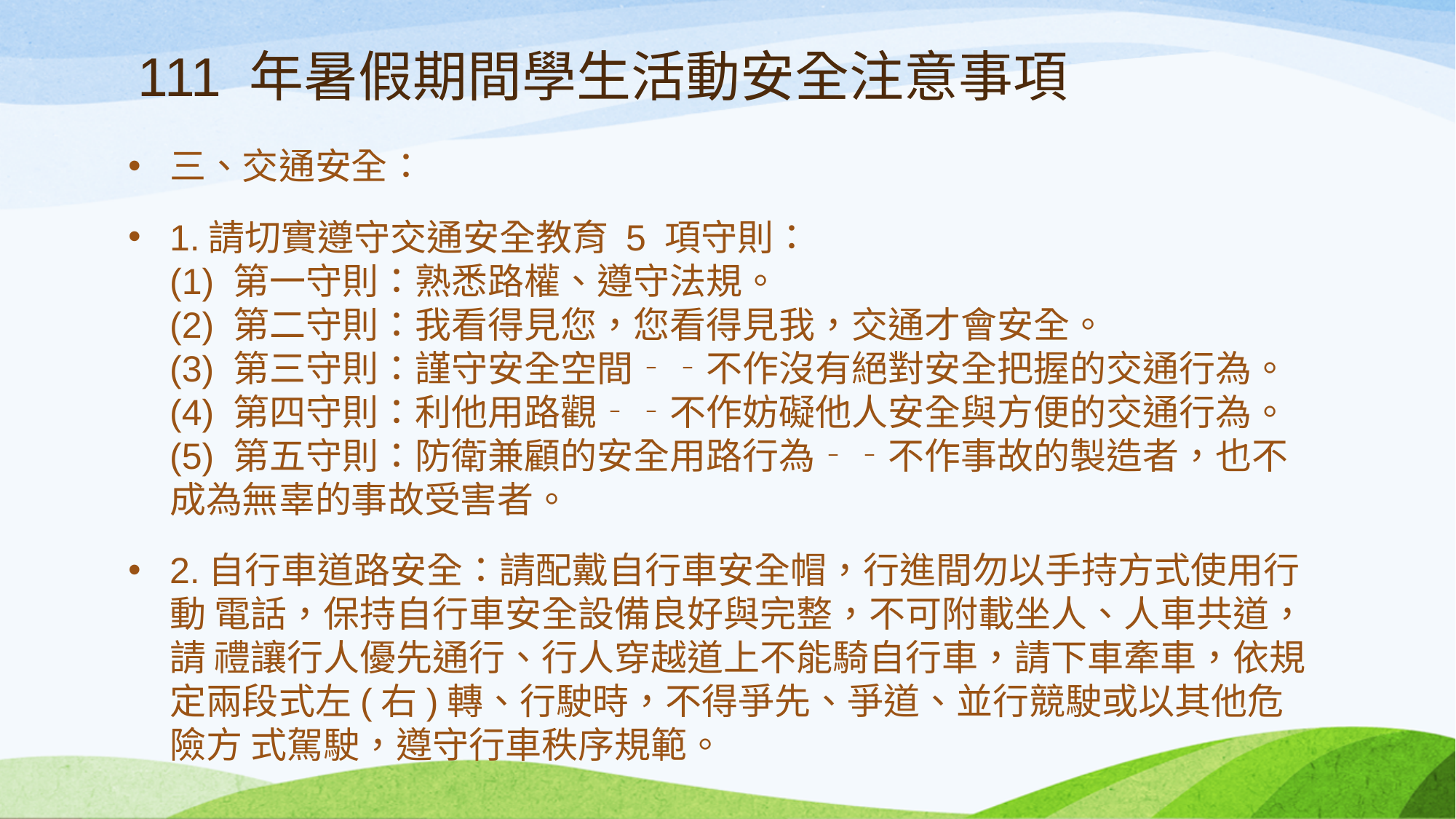

# 111 年暑假期間學生活動安全注意事項
三、交通安全：
1.請切實遵守交通安全教育 5 項守則：
(1) 第一守則：熟悉路權、遵守法規。
(2) 第二守則：我看得見您，您看得見我，交通才會安全。
(3) 第三守則：謹守安全空間‐‐不作沒有絕對安全把握的交通行為。
(4) 第四守則：利他用路觀‐‐不作妨礙他人安全與方便的交通行為。
(5) 第五守則：防衛兼顧的安全用路行為‐‐不作事故的製造者，也不成為無辜的事故受害者。
2.自行車道路安全：請配戴自行車安全帽，行進間勿以手持方式使用行動 電話，保持自行車安全設備良好與完整，不可附載坐人、人車共道，請 禮讓行人優先通行、行人穿越道上不能騎自行車，請下車牽車，依規定兩段式左(右)轉、行駛時，不得爭先、爭道、並行競駛或以其他危險方 式駕駛，遵守行車秩序規範。